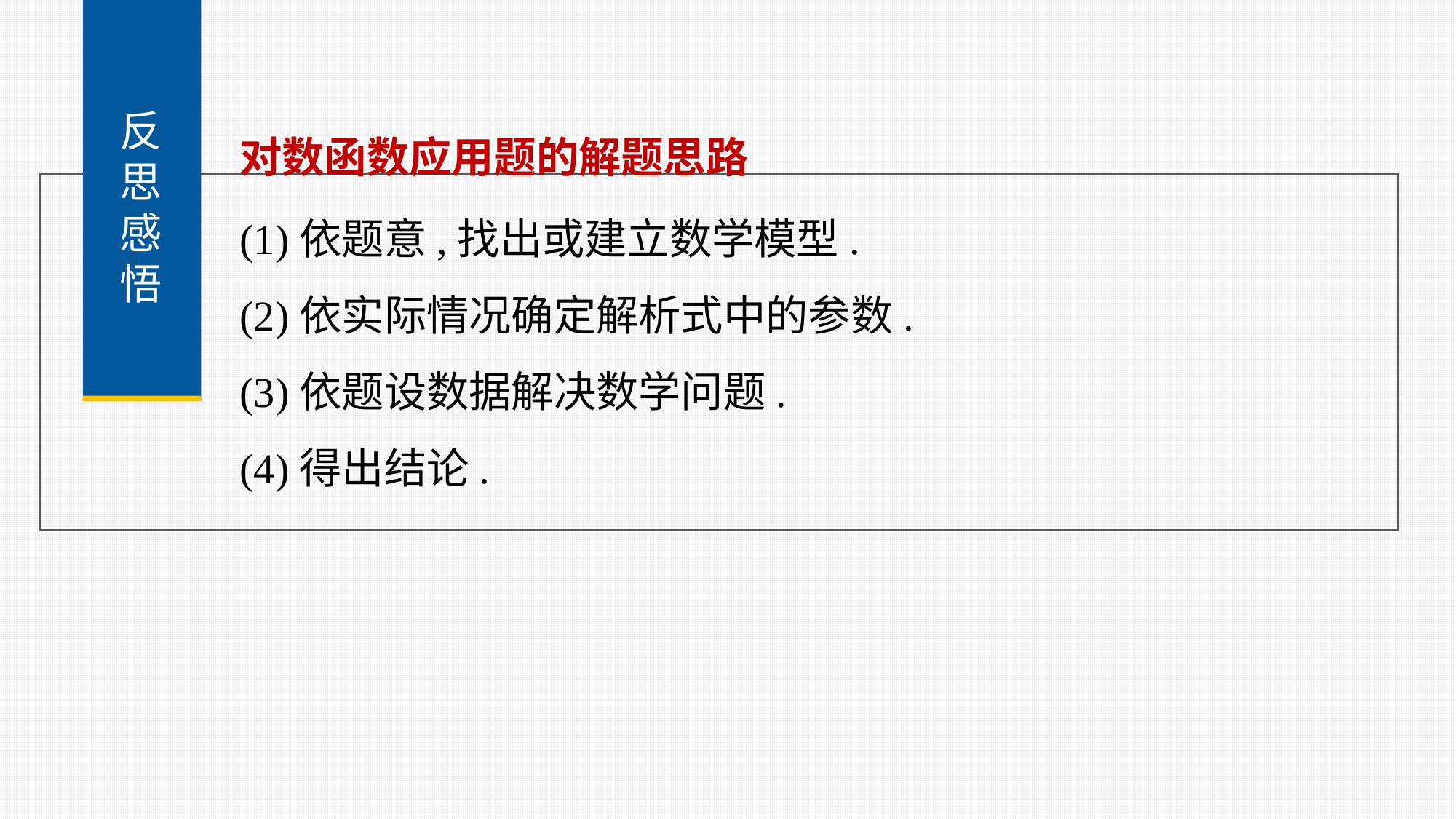

反
思
感
悟

对数函数应用题的解题思路

(1)依题意,找出或建立数学模型.
(2)依实际情况确定解析式中的参数.
(3)依题设数据解决数学问题.
(4)得出结论.